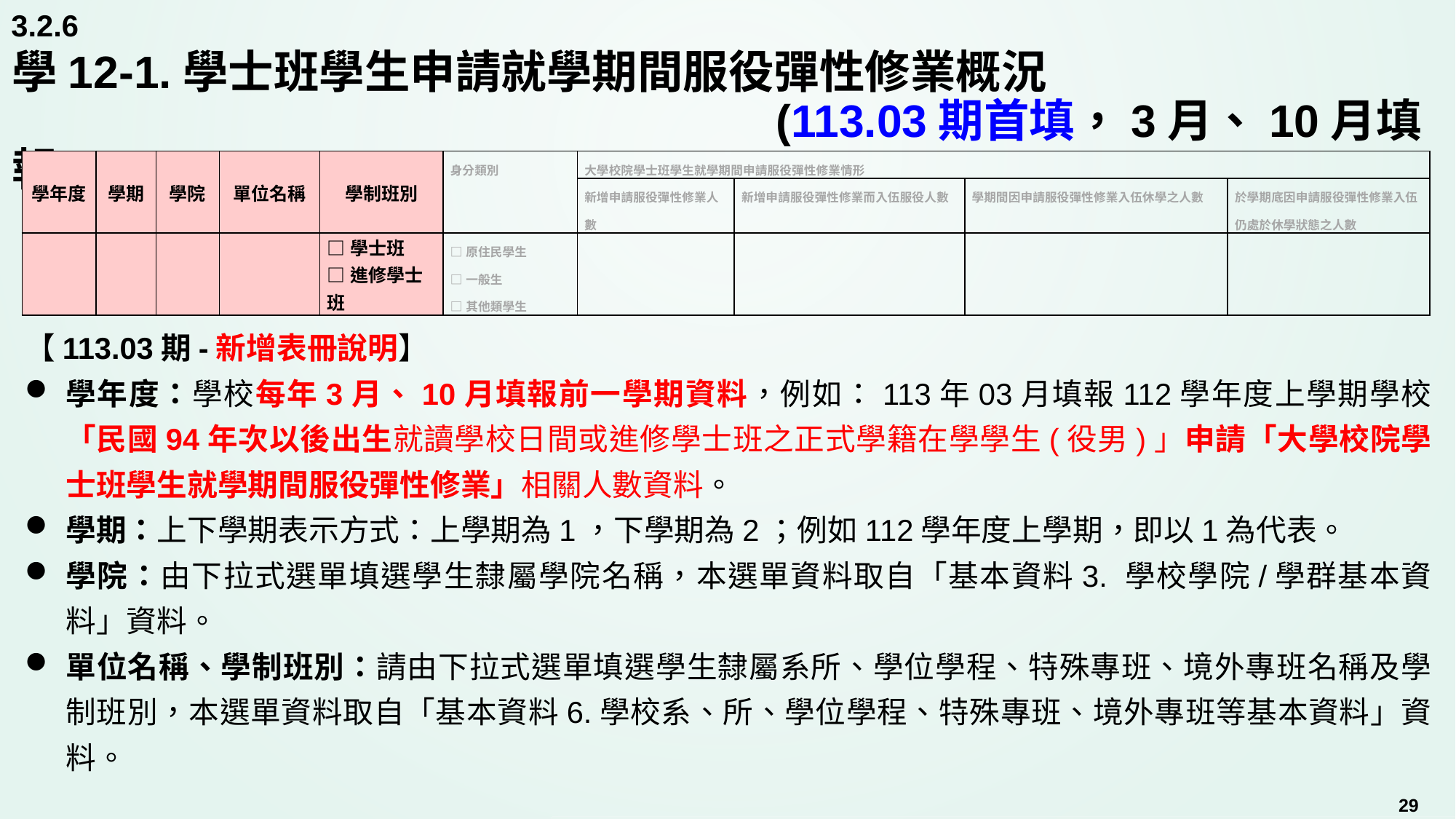

3.2.6
# 學12-1.學士班學生申請就學期間服役彈性修業概況 (113.03期首填，3月、10月填報)
| 學年度 | 學期 | 學院 | 單位名稱 | 學制班別 | 身分類別 | 大學校院學士班學生就學期間申請服役彈性修業情形 |  |  |  |
| --- | --- | --- | --- | --- | --- | --- | --- | --- | --- |
|  |  |  |  |  |  | 新增申請服役彈性修業人數 | 新增申請服役彈性修業而入伍服役人數 | 學期間因申請服役彈性修業入伍休學之人數 | 於學期底因申請服役彈性修業入伍仍處於休學狀態之人數 |
|  |  |  |  | □學士班 □進修學士班 | □原住民學生 □一般生 □其他類學生 |  |  |  |  |
【113.03期-新增表冊說明】
學年度：學校每年3月、10月填報前一學期資料，例如：113年03月填報112學年度上學期學校「民國94年次以後出生就讀學校日間或進修學士班之正式學籍在學學生(役男)」申請「大學校院學士班學生就學期間服役彈性修業」相關人數資料。
學期：上下學期表示方式：上學期為1，下學期為2；例如112學年度上學期，即以1為代表。
學院：由下拉式選單填選學生隸屬學院名稱，本選單資料取自「基本資料3. 學校學院/學群基本資料」資料。
單位名稱、學制班別：請由下拉式選單填選學生隸屬系所、學位學程、特殊專班、境外專班名稱及學制班別，本選單資料取自「基本資料6.學校系、所、學位學程、特殊專班、境外專班等基本資料」資料。